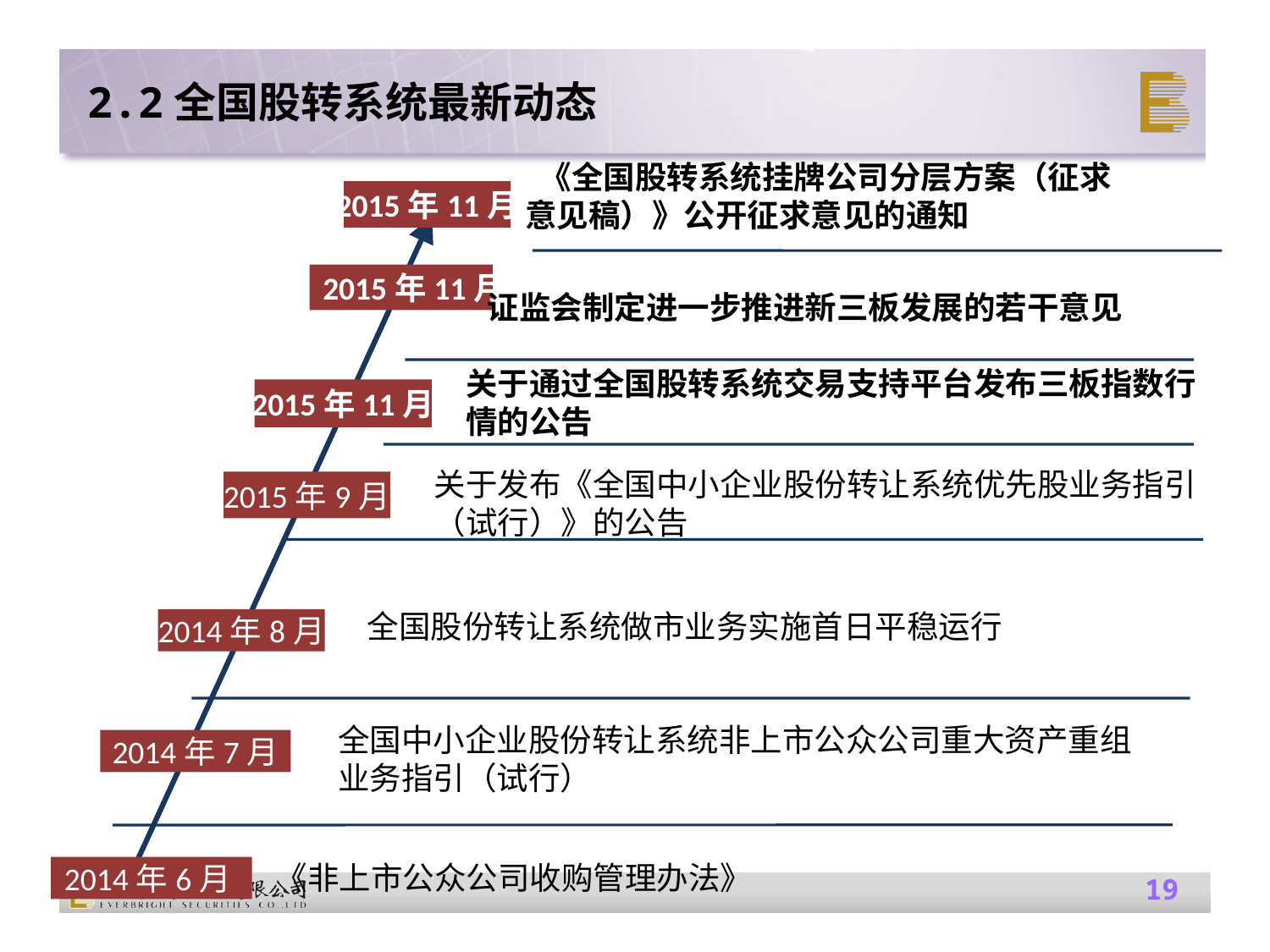

2.2全国股转系统最新动态
 《全国股转系统挂牌公司分层方案（征求意见稿）》公开征求意见的通知
2015年11月

证监会制定进一步推进新三板发展的若干意见

2015年11月
关于通过全国股转系统交易支持平台发布三板指数行情的公告

2015年11月
关于发布《全国中小企业股份转让系统优先股业务指引（试行）》的公告

2015年9月

全国股份转让系统做市业务实施首日平稳运行

2014年8月

全国中小企业股份转让系统非上市公众公司重大资产重组业务指引（试行）

2014年7月

《非上市公众公司收购管理办法》

2014年6月
19